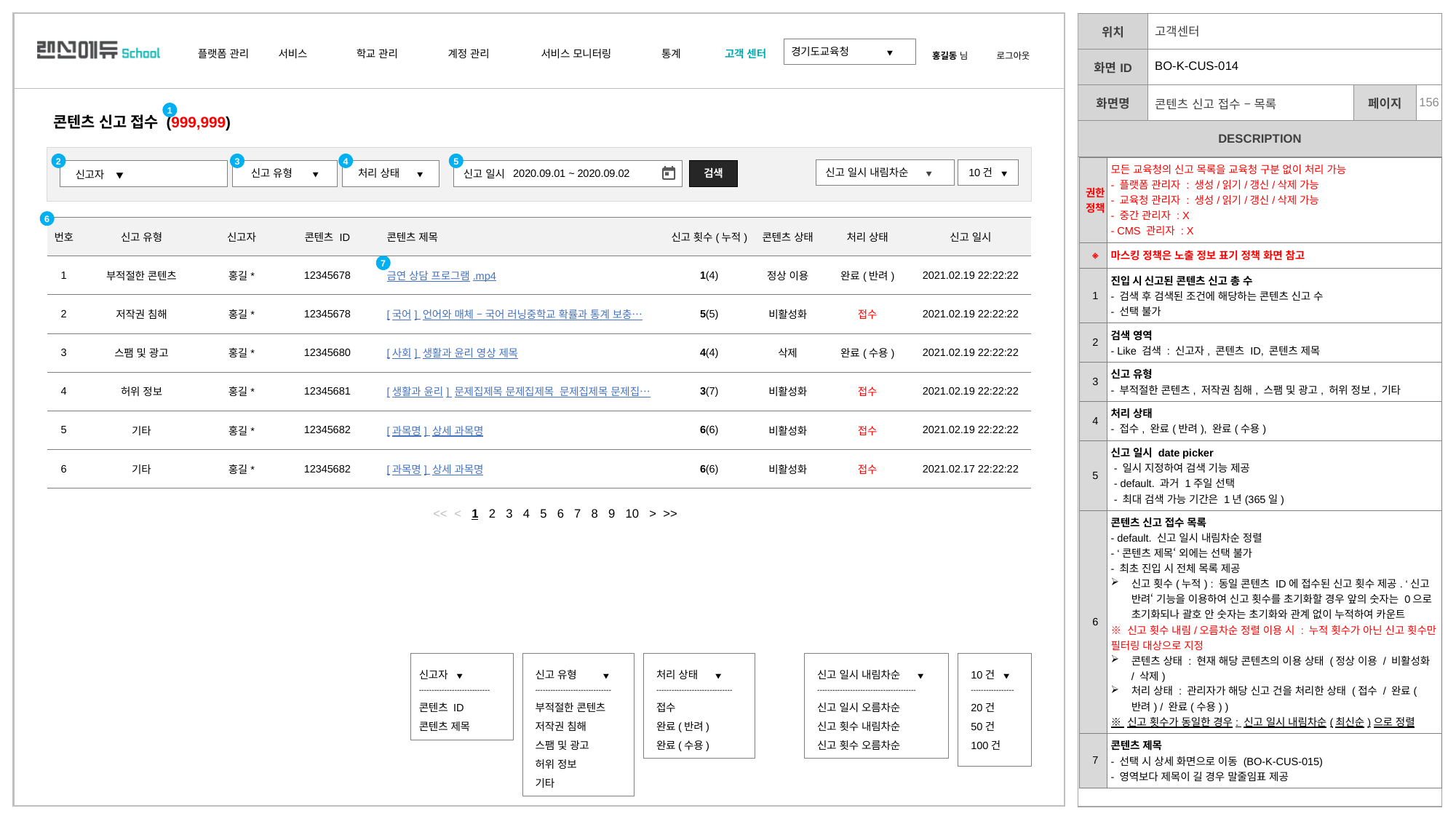

| Ver | Description |
| --- | --- |
| 3.0.0 | 고객센터>콘텐츠 신고 접수 메뉴&화면 추가 |
| 3.0.6 | <5>신고일시 date picker 정의 추가 (default 선택, 최대 검색 가능 기간) |
| 3.2.0 | 신고 횟수가 동일한 경우: 신고 일시 내림차순(최신순) 정렬 |
|  | 고객센터 |  |  |
| --- | --- | --- | --- |
|  | BO-K-CUS-014 |  |  |
|  | 콘텐츠 신고 접수 – 목록 |  |  |
1
콘텐츠 신고 접수 (999,999)

2
3
4
5
| 권한 정책 | 모든 교육청의 신고 목록을 교육청 구분 없이 처리 가능 - 플랫폼 관리자 : 생성/읽기/갱신/삭제 가능 - 교육청 관리자 : 생성/읽기/갱신/삭제 가능 - 중간 관리자 : X - CMS 관리자 : X |
| --- | --- |
| ※ | 마스킹 정책은 노출 정보 표기 정책 화면 참고 |
| 1 | 진입 시 신고된 콘텐츠 신고 총 수 - 검색 후 검색된 조건에 해당하는 콘텐츠 신고 수 - 선택 불가 |
| 2 | 검색 영역 - Like 검색 : 신고자, 콘텐츠 ID, 콘텐츠 제목 |
| 3 | 신고 유형 - 부적절한 콘텐츠, 저작권 침해, 스팸 및 광고, 허위 정보, 기타 |
| 4 | 처리 상태 - 접수, 완료(반려), 완료(수용) |
| 5 | 신고 일시 date picker - 일시 지정하여 검색 기능 제공 - default. 과거 1주일 선택 - 최대 검색 가능 기간은 1년(365일) |
| 6 | 콘텐츠 신고 접수 목록 - default. 신고 일시 내림차순 정렬 - ‘콘텐츠 제목‘ 외에는 선택 불가 - 최초 진입 시 전체 목록 제공 신고 횟수(누적) : 동일 콘텐츠 ID에 접수된 신고 횟수 제공. ‘신고 반려‘ 기능을 이용하여 신고 횟수를 초기화할 경우 앞의 숫자는 0으로 초기화되나 괄호 안 숫자는 초기화와 관계 없이 누적하여 카운트 ※ 신고 횟수 내림/오름차순 정렬 이용 시 : 누적 횟수가 아닌 신고 횟수만 필터링 대상으로 지정 콘텐츠 상태 : 현재 해당 콘텐츠의 이용 상태 (정상 이용 / 비활성화 / 삭제) 처리 상태 : 관리자가 해당 신고 건을 처리한 상태 (접수 / 완료(반려) / 완료(수용) ) ※ 신고 횟수가 동일한 경우: 신고 일시 내림차순(최신순)으로 정렬 |
| 7 | 콘텐츠 제목 - 선택 시 상세 화면으로 이동 (BO-K-CUS-015) - 영역보다 제목이 길 경우 말줄임표 제공 |
 신고 일시 내림차순      ▼
10건   ▼
                2020.09.01 ~ 2020.09.02
검색

신고 유형       ▼
처리 상태      ▼
신고 일시
신고자    ▼

6
| 번호 | 신고 유형 | 신고자 | 콘텐츠 ID | 콘텐츠 제목 | 신고 횟수(누적) | 콘텐츠 상태 | 처리 상태 | 신고 일시 |
| --- | --- | --- | --- | --- | --- | --- | --- | --- |
| 1 | 부적절한 콘텐츠 | 홍길\* | 12345678 | 금연 상담 프로그램.mp4 | 1(4) | 정상 이용 | 완료(반려) | 2021.02.19 22:22:22 |
| 2 | 저작권 침해 | 홍길\* | 12345678 | [국어] 언어와 매체 – 국어 러닝중학교 확률과 통계 보충… | 5(5) | 비활성화 | 접수 | 2021.02.19 22:22:22 |
| 3 | 스팸 및 광고 | 홍길\* | 12345680 | [사회] 생활과 윤리 영상 제목 | 4(4) | 삭제 | 완료(수용) | 2021.02.19 22:22:22 |
| 4 | 허위 정보 | 홍길\* | 12345681 | [생활과 윤리] 문제집제목 문제집제목 문제집제목 문제집… | 3(7) | 비활성화 | 접수 | 2021.02.19 22:22:22 |
| 5 | 기타 | 홍길\* | 12345682 | [과목명] 상세 과목명 | 6(6) | 비활성화 | 접수 | 2021.02.19 22:22:22 |
| 6 | 기타 | 홍길\* | 12345682 | [과목명] 상세 과목명 | 6(6) | 비활성화 | 접수 | 2021.02.17 22:22:22 |
7
<<  <   1   2   3   4   5   6   7   8   9   10   >  >>
신고자   ▼
----------------------------
콘텐츠 ID
콘텐츠 제목
신고 유형         ▼
------------------------------
부적절한 콘텐츠
저작권 침해
스팸 및 광고
허위 정보
기타

처리 상태      ▼
------------------------------
접수
완료(반려)
완료(수용)
신고 일시 내림차순      ▼
---------------------------------------
신고 일시 오름차순
신고 횟수 내림차순
신고 횟수 오름차순
10건   ▼
-----------------
20건
50건
100건